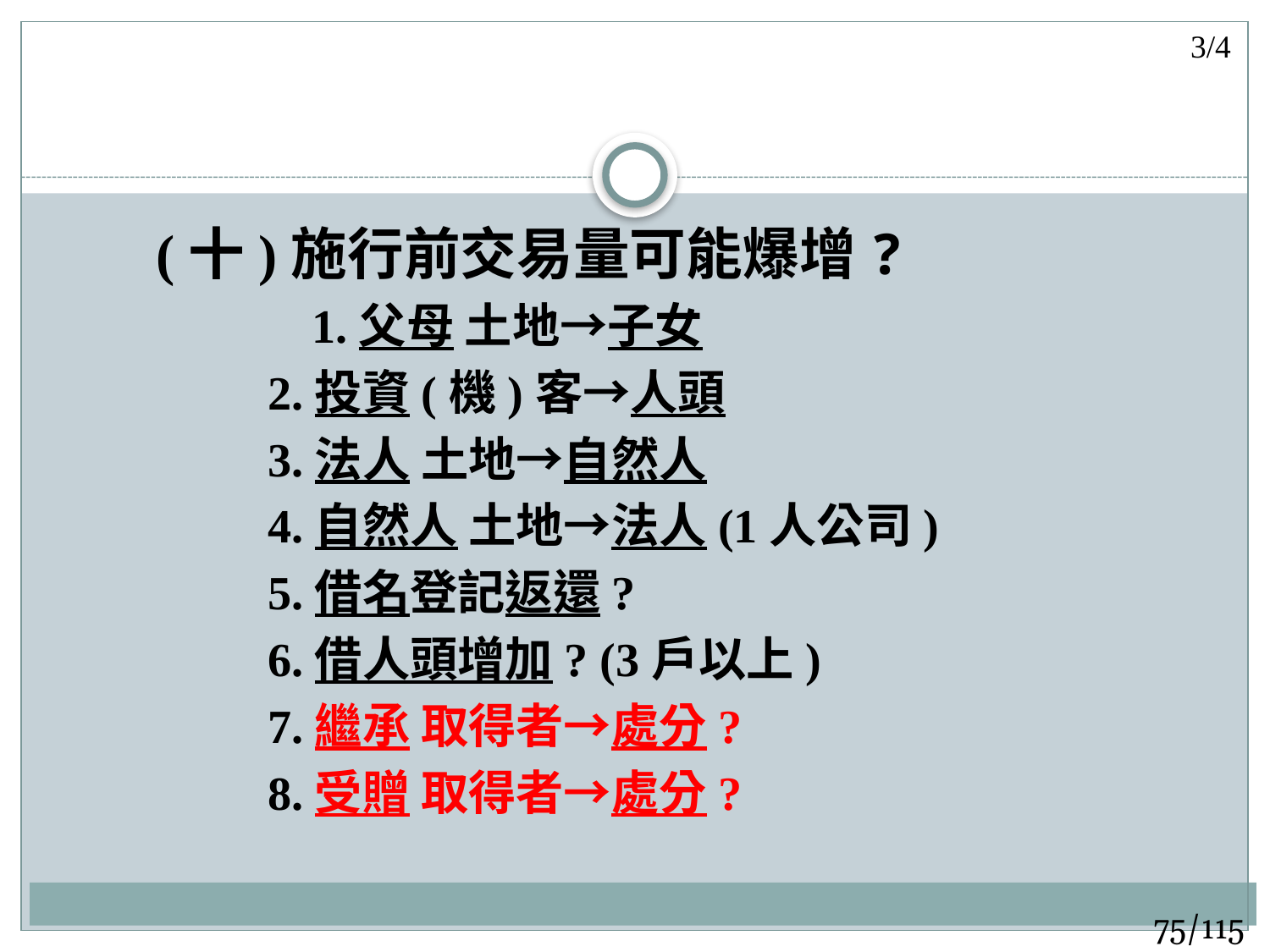

3/4
#

   (十)施行前交易量可能爆增?
         1.父母 土地→子女
                  2.投資(機)客→人頭
                  3.法人 土地→自然人
                  4.自然人 土地→法人(1人公司)
                  5.借名登記返還?
                  6.借人頭增加? (3戶以上)
                  7.繼承 取得者→處分?
                  8.受贈 取得者→處分?